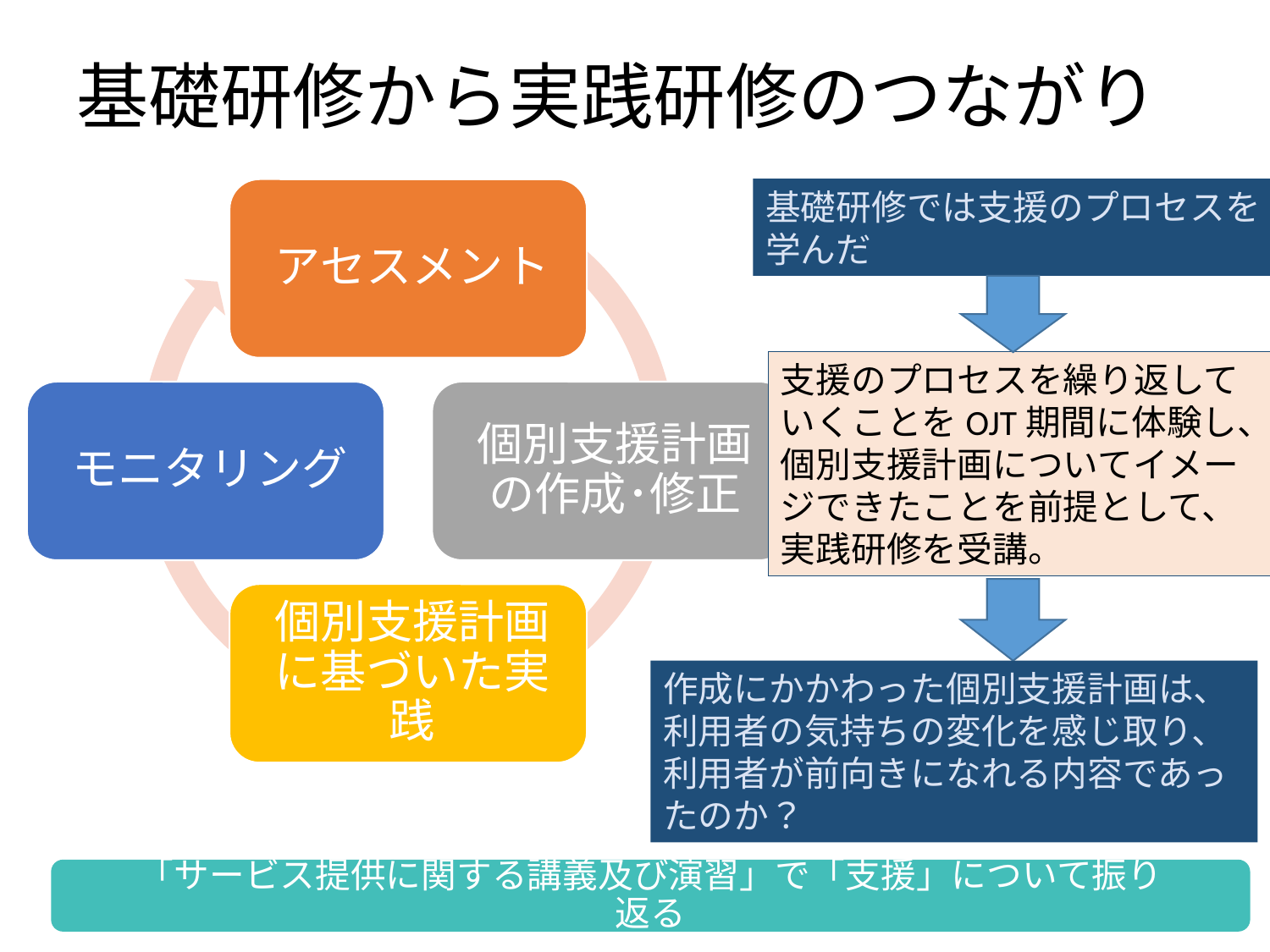

# 基礎研修から実践研修のつながり
基礎研修では支援のプロセスを
学んだ
アセスメント
個別支援計画の作成･修正
個別支援計画に基づいた実践
モニタリング

支援のプロセスを繰り返して
いくことをOJT期間に体験し、
個別支援計画についてイメー
ジできたことを前提として、
実践研修を受講。

作成にかかわった個別支援計画は、
利用者の気持ちの変化を感じ取り、
利用者が前向きになれる内容であったのか？

「サービス提供に関する講義及び演習」で「支援」について振り返る